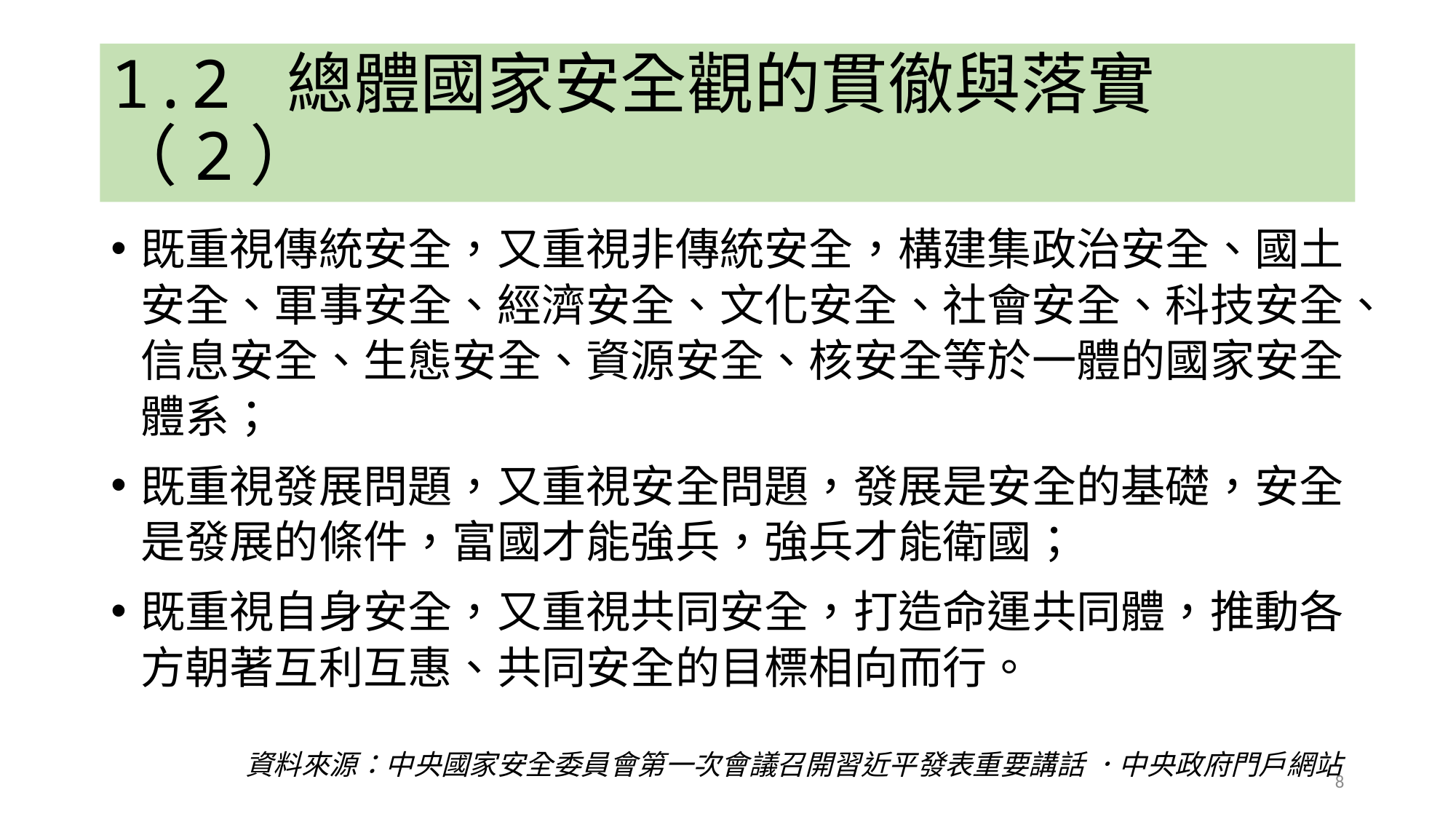

# 1.2 總體國家安全觀的貫徹與落實（2）
既重視傳統安全，又重視非傳統安全，構建集政治安全、國土安全、軍事安全、經濟安全、文化安全、社會安全、科技安全、信息安全、生態安全、資源安全、核安全等於一體的國家安全體系；
既重視發展問題，又重視安全問題，發展是安全的基礎，安全是發展的條件，富國才能強兵，強兵才能衛國；
既重視自身安全，又重視共同安全，打造命運共同體，推動各方朝著互利互惠、共同安全的目標相向而行。

資料來源：中央國家安全委員會第一次會議召開習近平發表重要講話 ．中央政府門戶網站
8